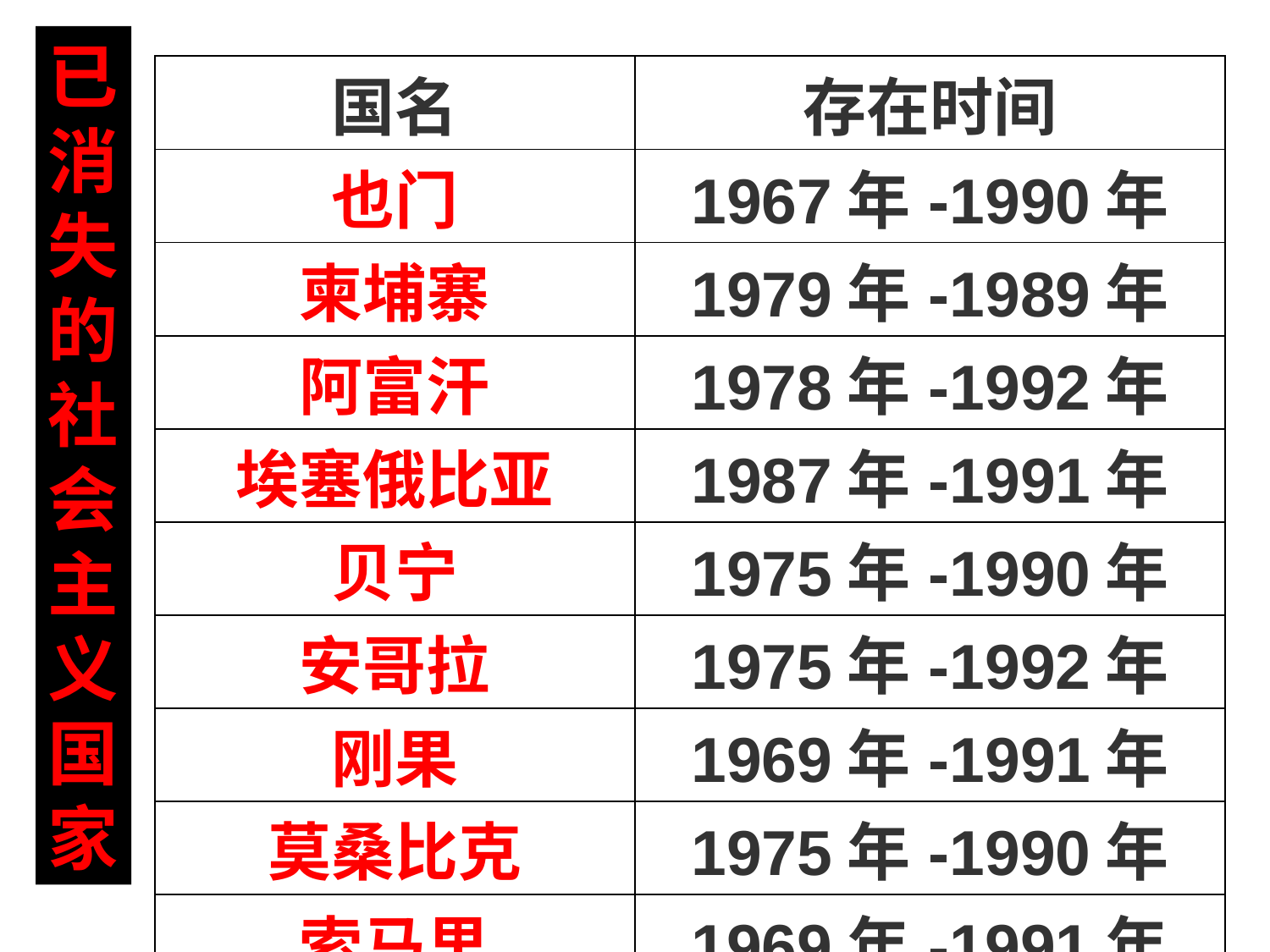

已
消
失
的
社
会
主
义
国
家
| 国名 | 存在时间 |
| --- | --- |
| 也门 | 1967年-1990年 |
| 柬埔寨 | 1979年-1989年 |
| 阿富汗 | 1978年-1992年 |
| 埃塞俄比亚 | 1987年-1991年 |
| 贝宁 | 1975年-1990年 |
| 安哥拉 | 1975年-1992年 |
| 刚果 | 1969年-1991年 |
| 莫桑比克 | 1975年-1990年 |
| 索马里 | 1969年-1991年 |